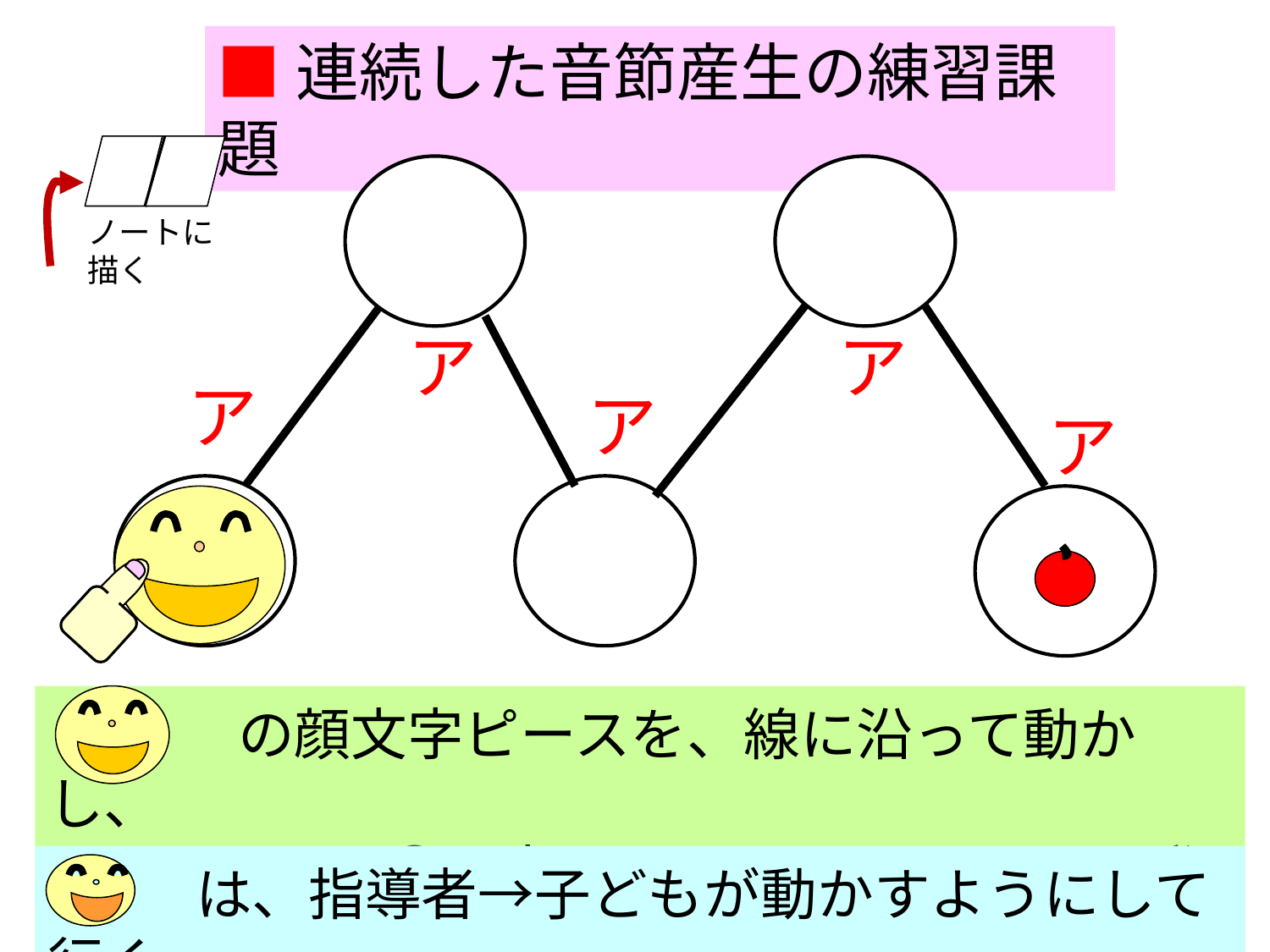

■連続した音節産生の練習課題

ノートに描く

ア
ア
ア
ア
ア

　　　の顔文字ピースを、線に沿って動かし、
　　　　　　〇に来たところで、/　ア　/の発声をする
　　　は、指導者→子どもが動かすようにして行く